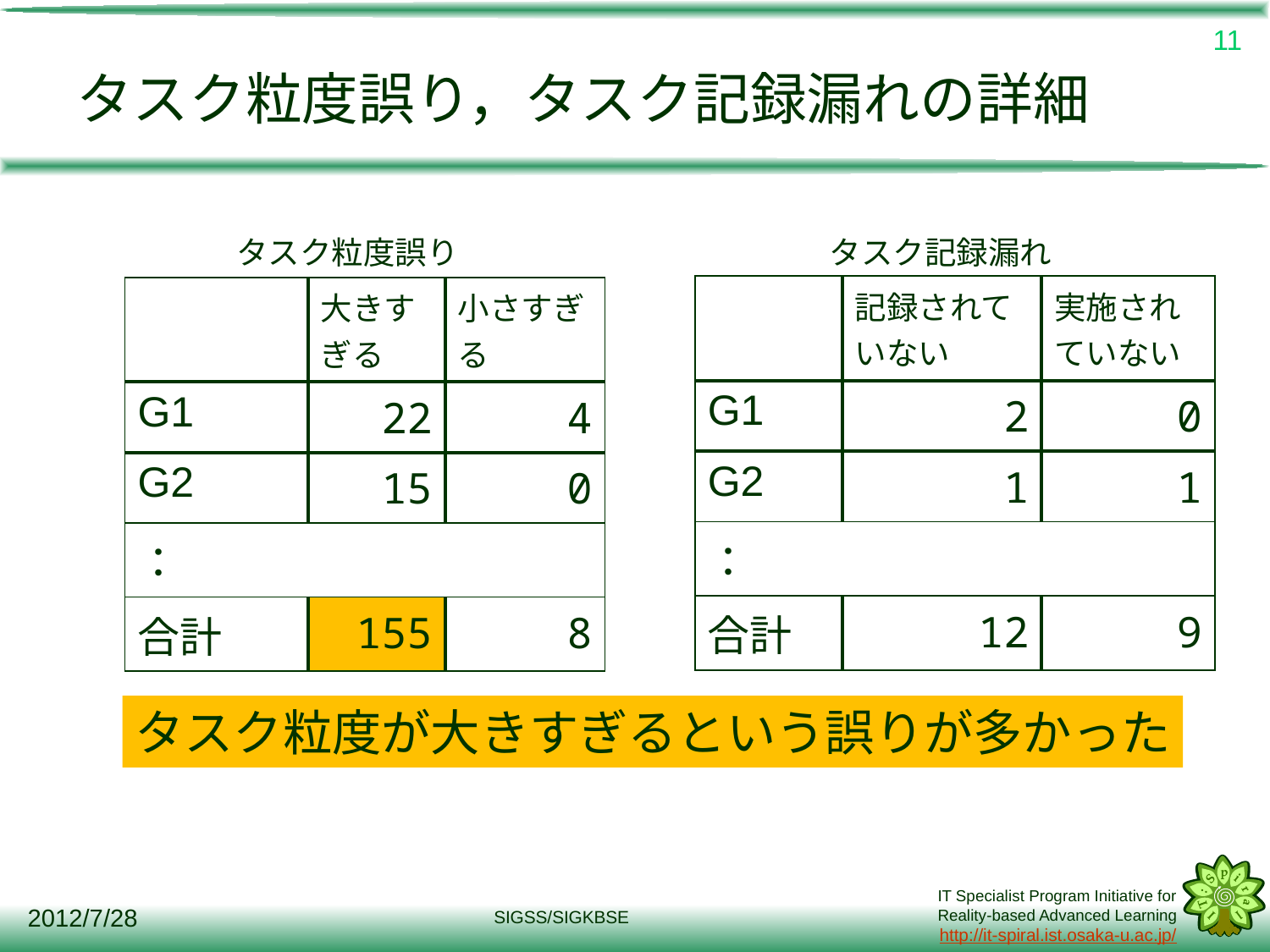

11
# タスク粒度誤り，タスク記録漏れの詳細
タスク粒度誤り
タスク記録漏れ
|  | 記録されていない | 実施されていない |
| --- | --- | --- |
| G1 | 2 | 0 |
| G2 | 1 | 1 |
| ： |  |  |
| 合計 | 12 | 9 |
|  | 大きすぎる | 小さすぎる |
| --- | --- | --- |
| G1 | 22 | 4 |
| G2 | 15 | 0 |
| ： |  |  |
| 合計 | 155 | 8 |
タスク粒度が大きすぎるという誤りが多かった
2012/7/28
SIGSS/SIGKBSE